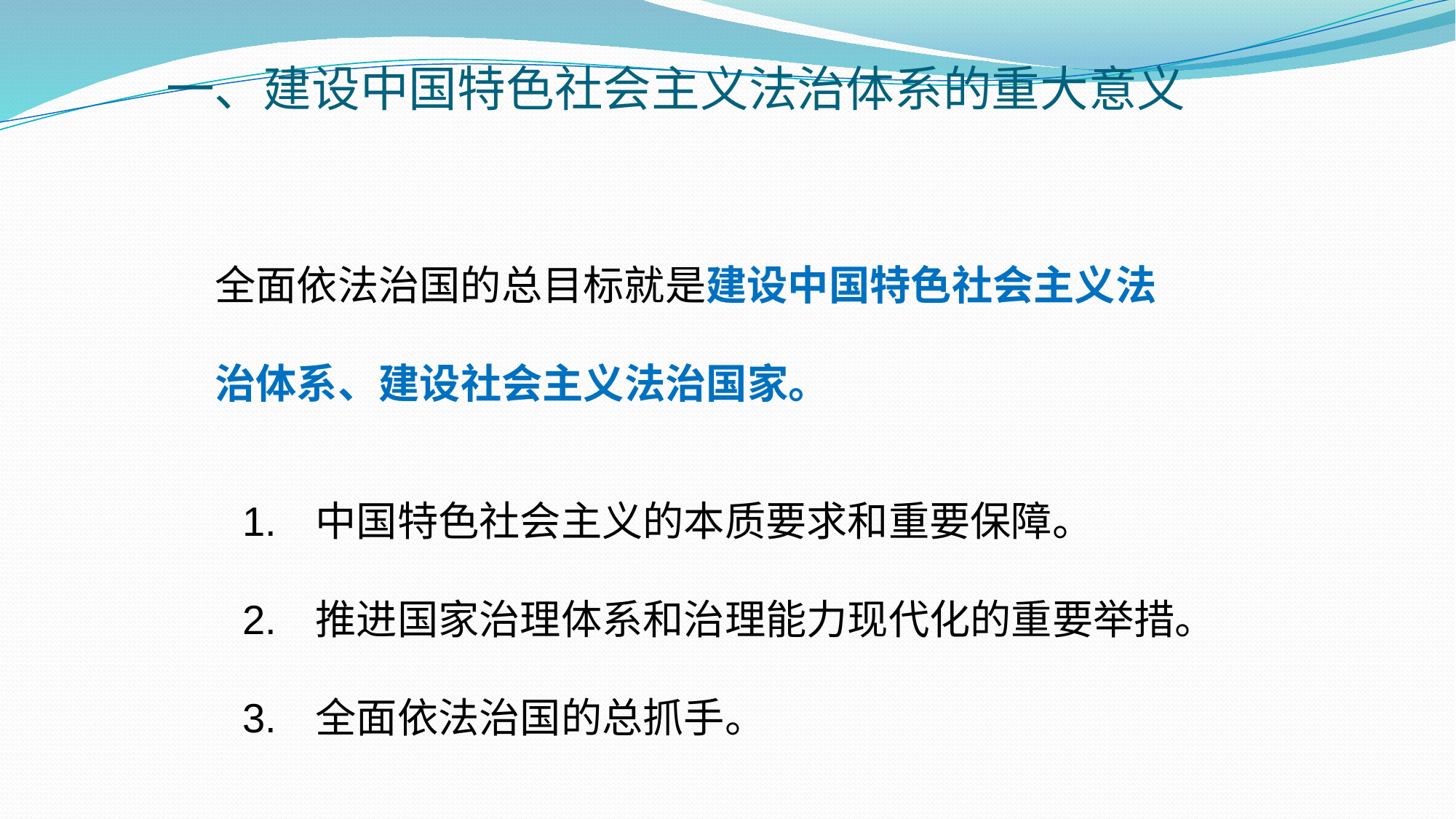

# 一、建设中国特色社会主义法治体系的重大意义
全面依法治国的总目标就是建设中国特色社会主义法治体系、建设社会主义法治国家。
中国特色社会主义的本质要求和重要保障。
推进国家治理体系和治理能力现代化的重要举措。
全面依法治国的总抓手。